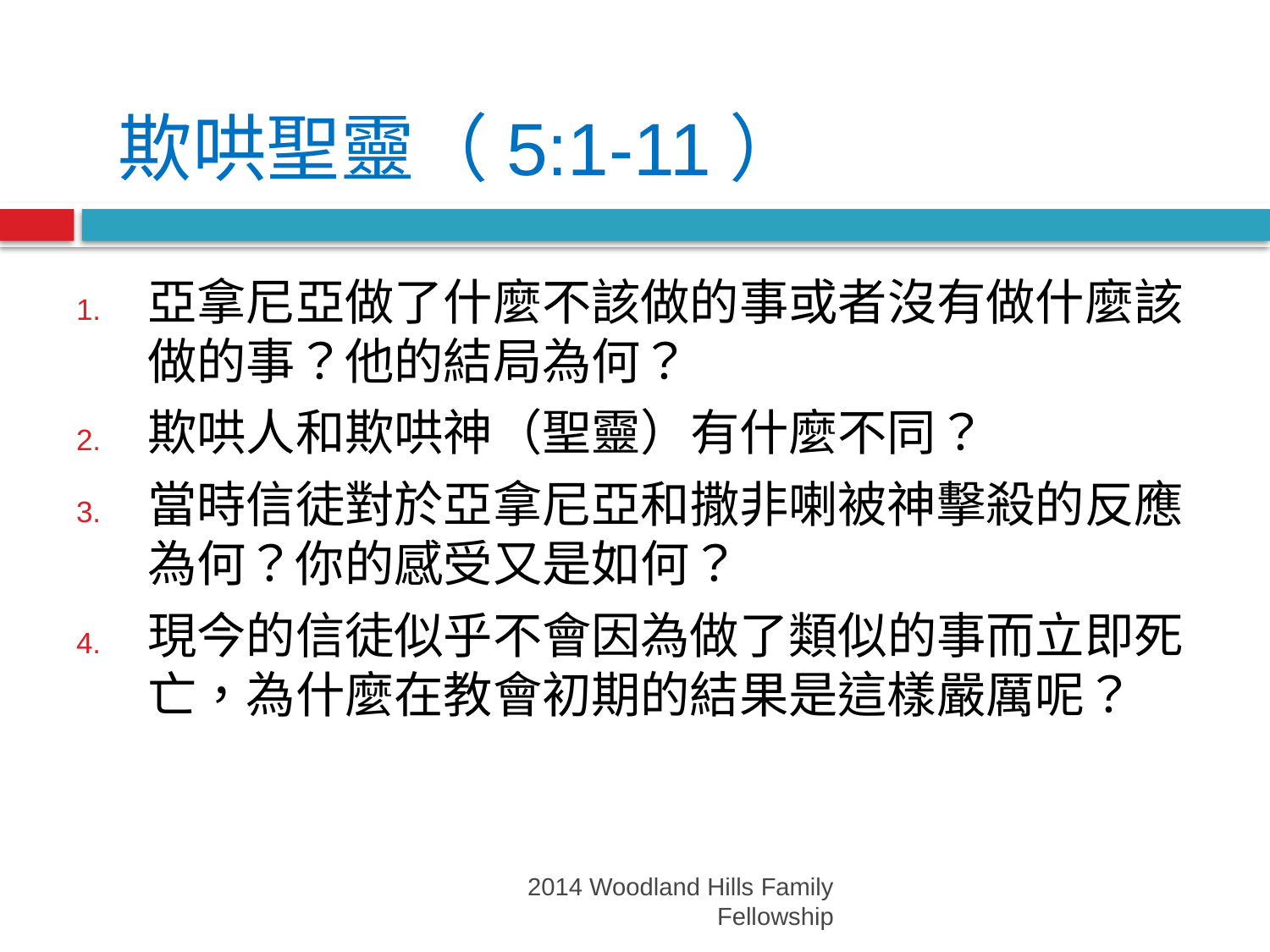

欺哄聖靈（5:1-11）
亞拿尼亞做了什麼不該做的事或者沒有做什麼該做的事？他的結局為何？
欺哄人和欺哄神（聖靈）有什麼不同？
當時信徒對於亞拿尼亞和撒非喇被神擊殺的反應為何？你的感受又是如何？
現今的信徒似乎不會因為做了類似的事而立即死亡，為什麼在教會初期的結果是這樣嚴厲呢？
2014 Woodland Hills Family Fellowship